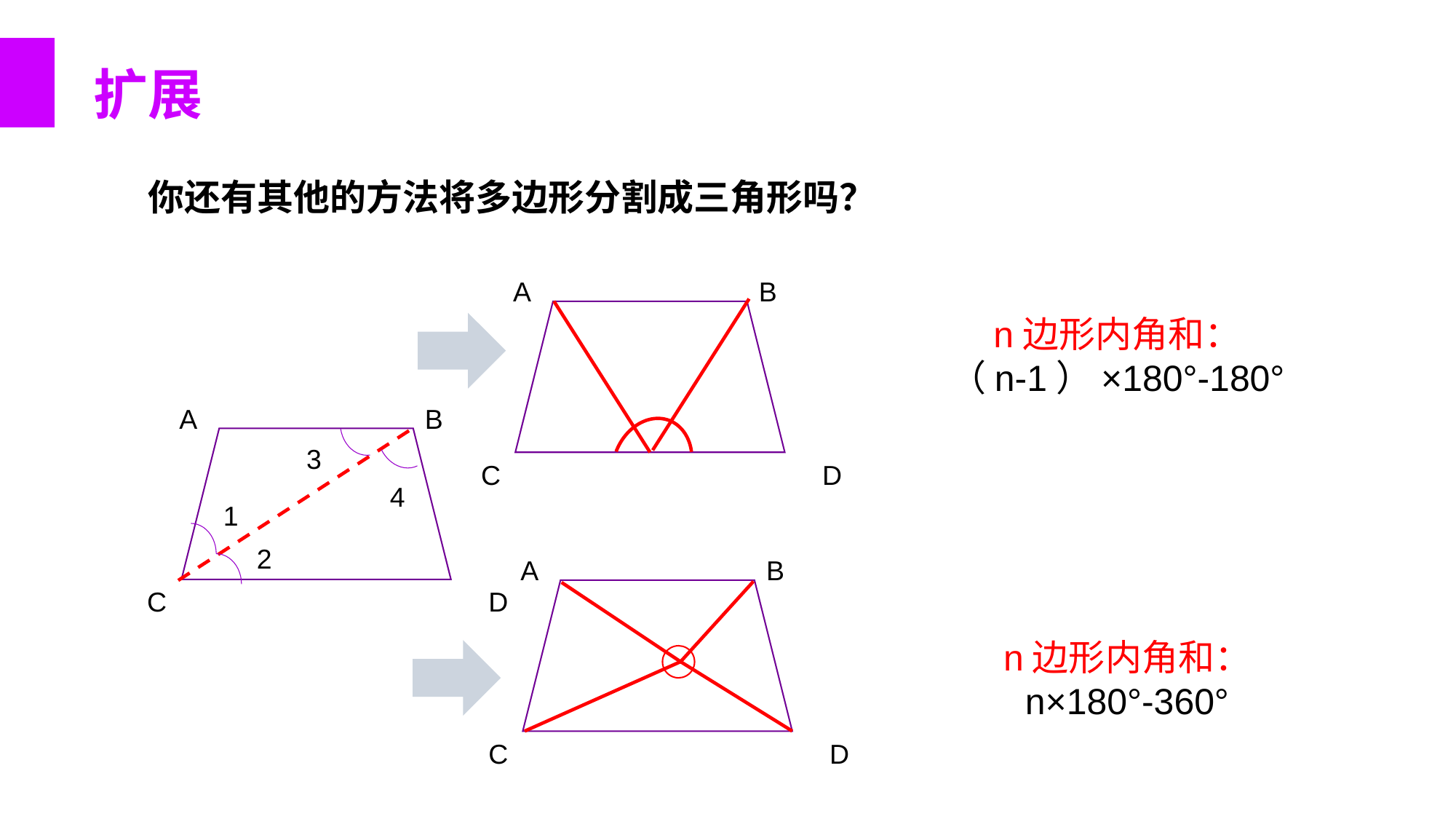

扩展
你还有其他的方法将多边形分割成三角形吗？
A
B

C
D

3
4
1

2

A
B

C
D

A
B

C
D

n边形内角和：
（n-1）×180°-180°
n边形内角和：
n×180°-360°